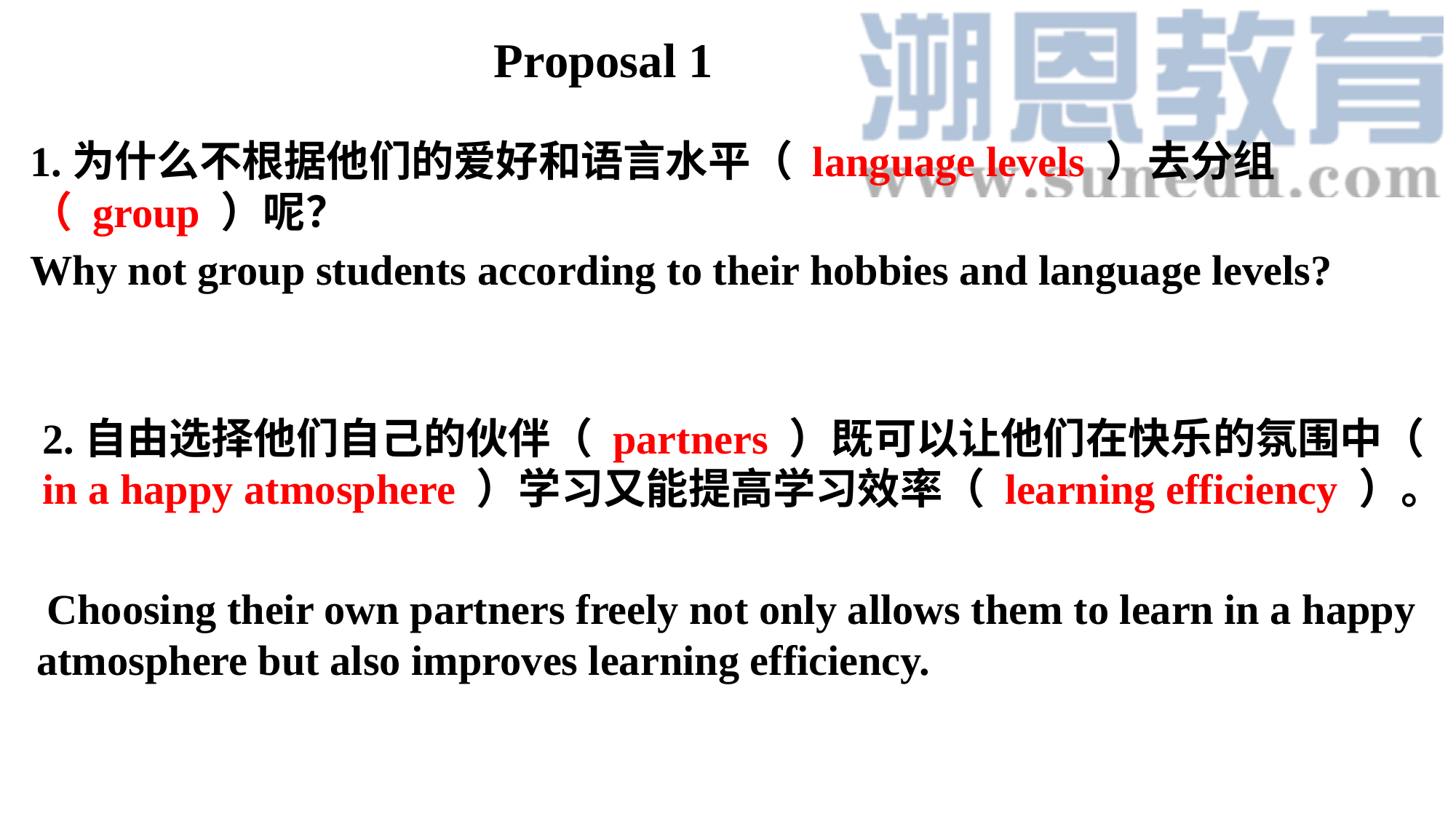

Proposal 1
1.为什么不根据他们的爱好和语言水平（ language levels ）去分组（ group ）呢？
Why not group students according to their hobbies and language levels?
2.自由选择他们自己的伙伴（ partners ）既可以让他们在快乐的氛围中（ in a happy atmosphere ）学习又能提高学习效率（ learning efficiency ）。
 Choosing their own partners freely not only allows them to learn in a happy atmosphere but also improves learning efficiency.